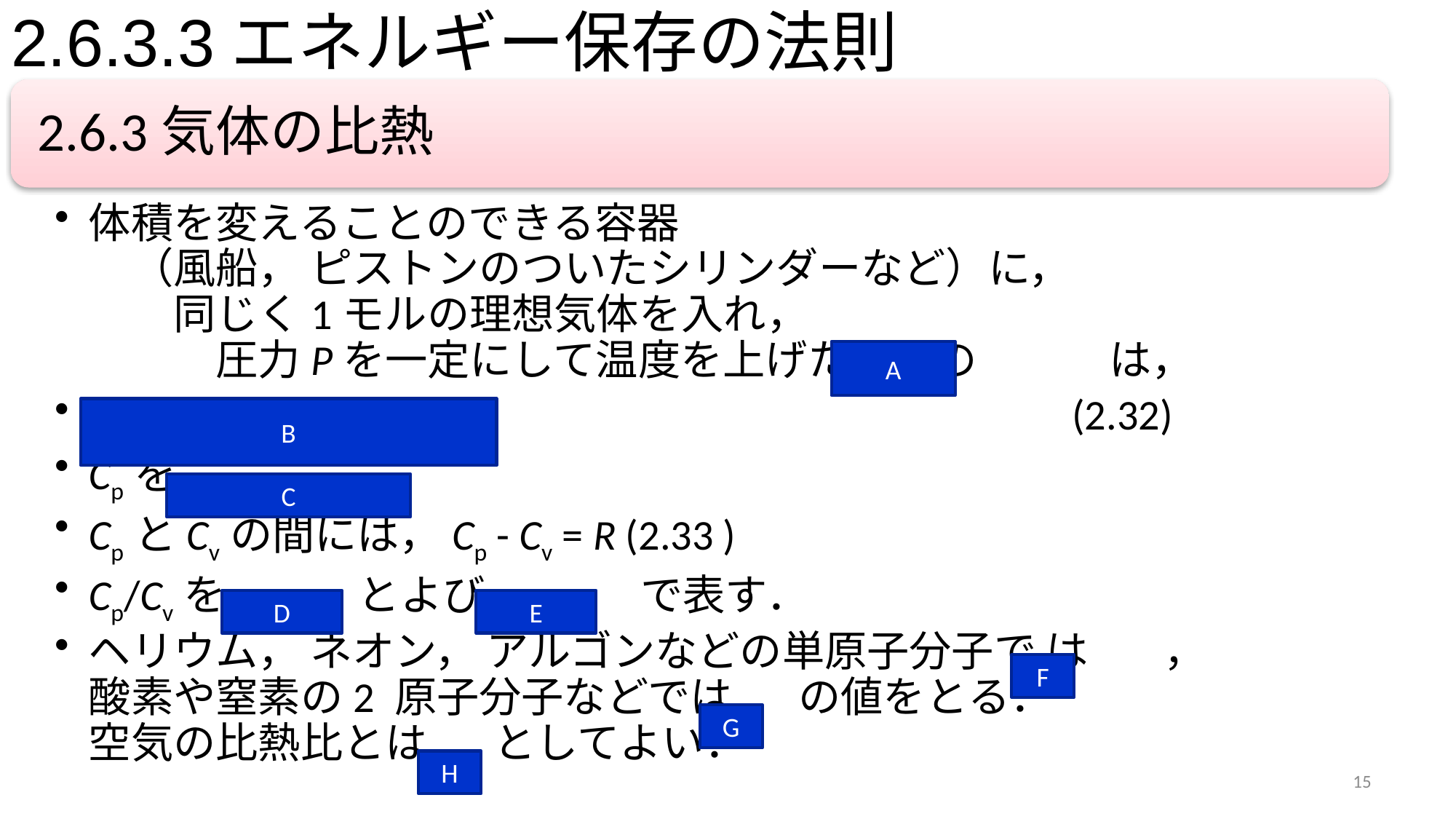

# 2.6.3.3エネルギー保存の法則
2.6.3気体の比熱
体積を変えることのできる容器
　（風船， ピストンのついたシリンダーなど）に，
　　同じく1モルの理想気体を入れ，
　　　圧力Pを一定にして温度を上げたときの              は，
                                                                                                      (2.32)
Cpを
CpとCvの間には，Cp - Cv = R (2.33 )
Cp/Cvを              とよび，            で表す．
ヘリウム， ネオン， アルゴンなどの単原子分子で は        ，
酸素や窒素の2 原子分子などでは       の値をとる．
空気の比熱比とは       としてよい．
A
B
C
D
E
F
G
H
15